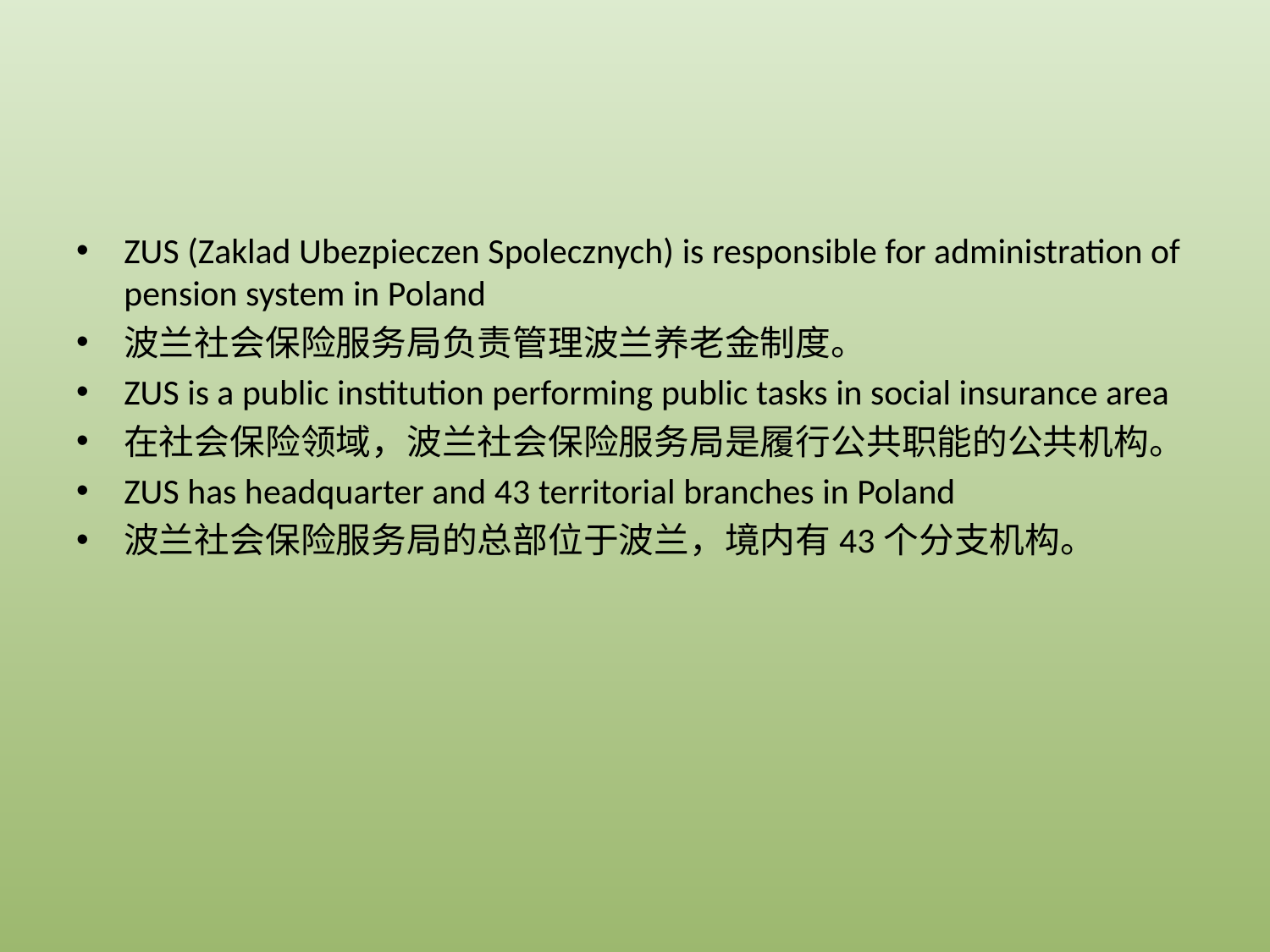

ZUS (Zaklad Ubezpieczen Spolecznych) is responsible for administration of pension system in Poland
波兰社会保险服务局负责管理波兰养老金制度。
ZUS is a public institution performing public tasks in social insurance area
在社会保险领域，波兰社会保险服务局是履行公共职能的公共机构。
ZUS has headquarter and 43 territorial branches in Poland
波兰社会保险服务局的总部位于波兰，境内有43个分支机构。